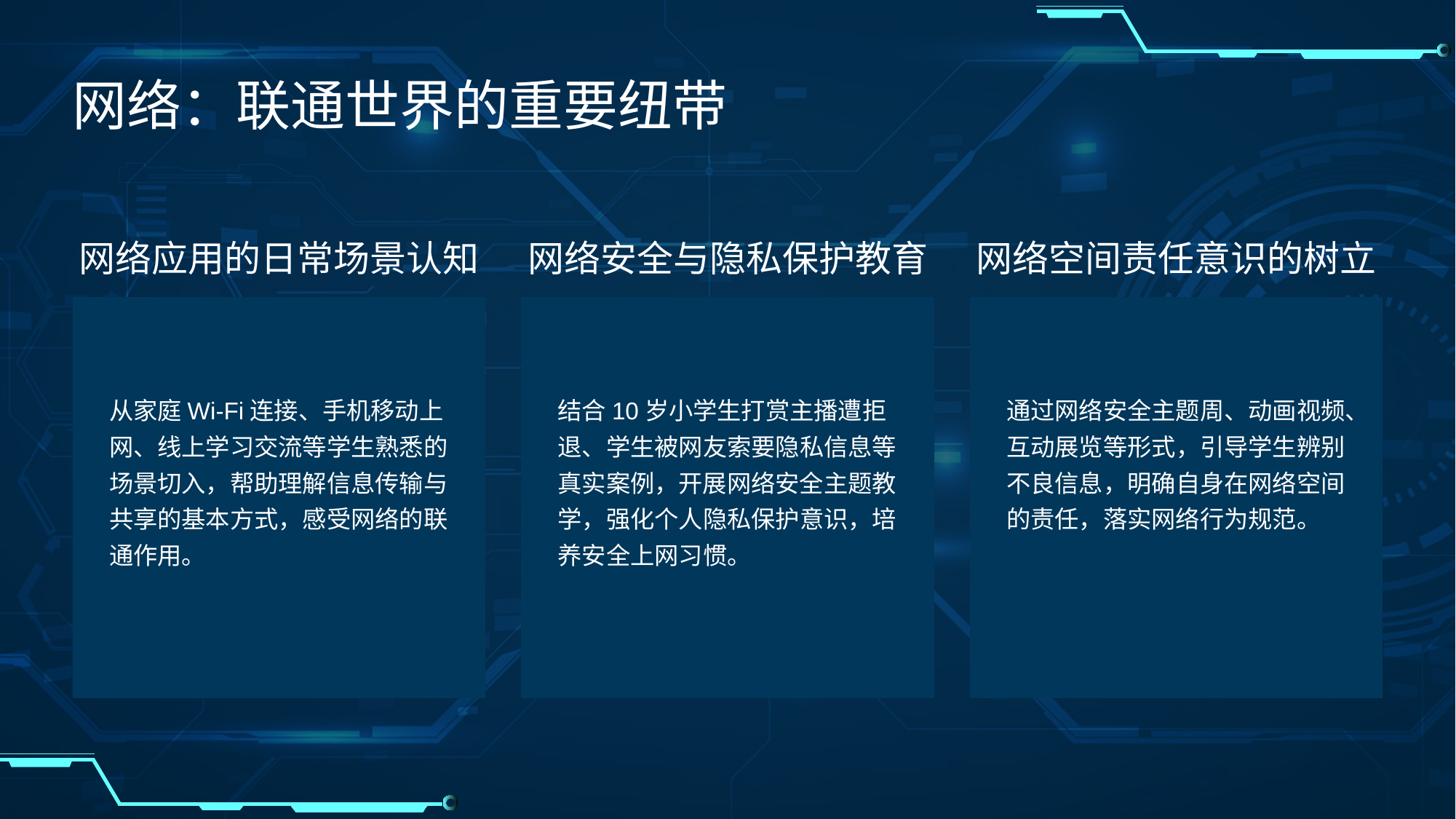

网络：联通世界的重要纽带
网络应用的日常场景认知
网络安全与隐私保护教育
网络空间责任意识的树立

从家庭Wi-Fi连接、手机移动上网、线上学习交流等学生熟悉的场景切入，帮助理解信息传输与共享的基本方式，感受网络的联通作用。
结合10岁小学生打赏主播遭拒退、学生被网友索要隐私信息等真实案例，开展网络安全主题教学，强化个人隐私保护意识，培养安全上网习惯。
通过网络安全主题周、动画视频、互动展览等形式，引导学生辨别不良信息，明确自身在网络空间的责任，落实网络行为规范。